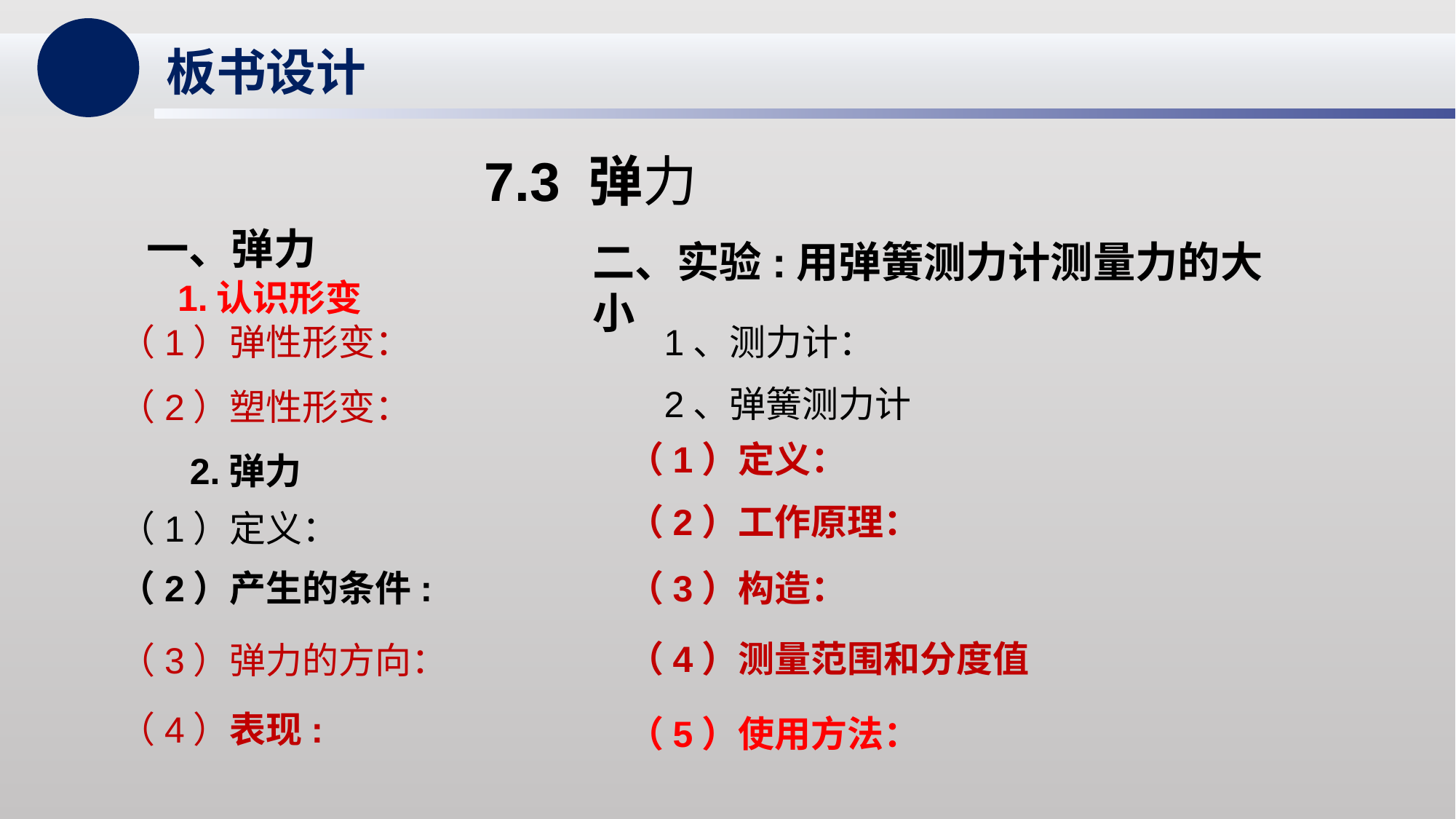

板书设计

7.3 弹力
一、弹力
二、实验:用弹簧测力计测量力的大小
1.认识形变
（1）弹性形变：
1、测力计：
2、弹簧测力计
（2）塑性形变：
（1）定义：
2.弹力
（2）工作原理：
（1）定义：
（2）产生的条件:
（3）构造：
（4）测量范围和分度值
（3）弹力的方向：
（4）表现:
（5）使用方法：